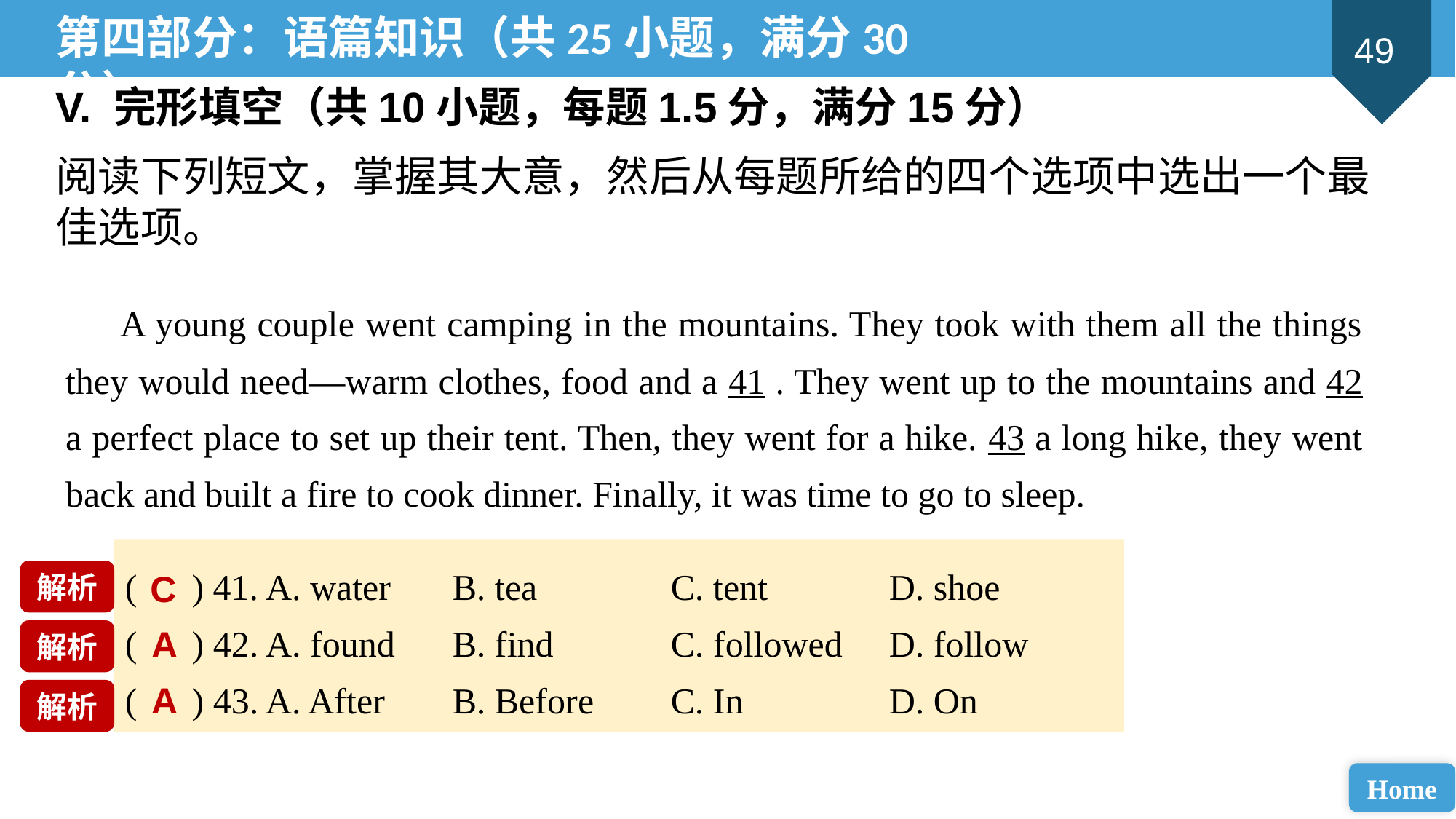

第四部分：语篇知识（共25小题，满分30分）
V. 完形填空（共10小题，每题1.5分，满分15分）
阅读下列短文，掌握其大意，然后从每题所给的四个选项中选出一个最佳选项。
A young couple went camping in the mountains. They took with them all the things they would need—warm clothes, food and a 41 . They went up to the mountains and 42 a perfect place to set up their tent. Then, they went for a hike. 43 a long hike, they went back and built a fire to cook dinner. Finally, it was time to go to sleep.
(      ) 41. A. water 	B. tea 		C. tent 		D. shoe
(      ) 42. A. found 	B. find 	C. followed 	D. follow
(      ) 43. A. After 	B. Before 	C. In 		D. On
C
解析
A
解析
A
解析